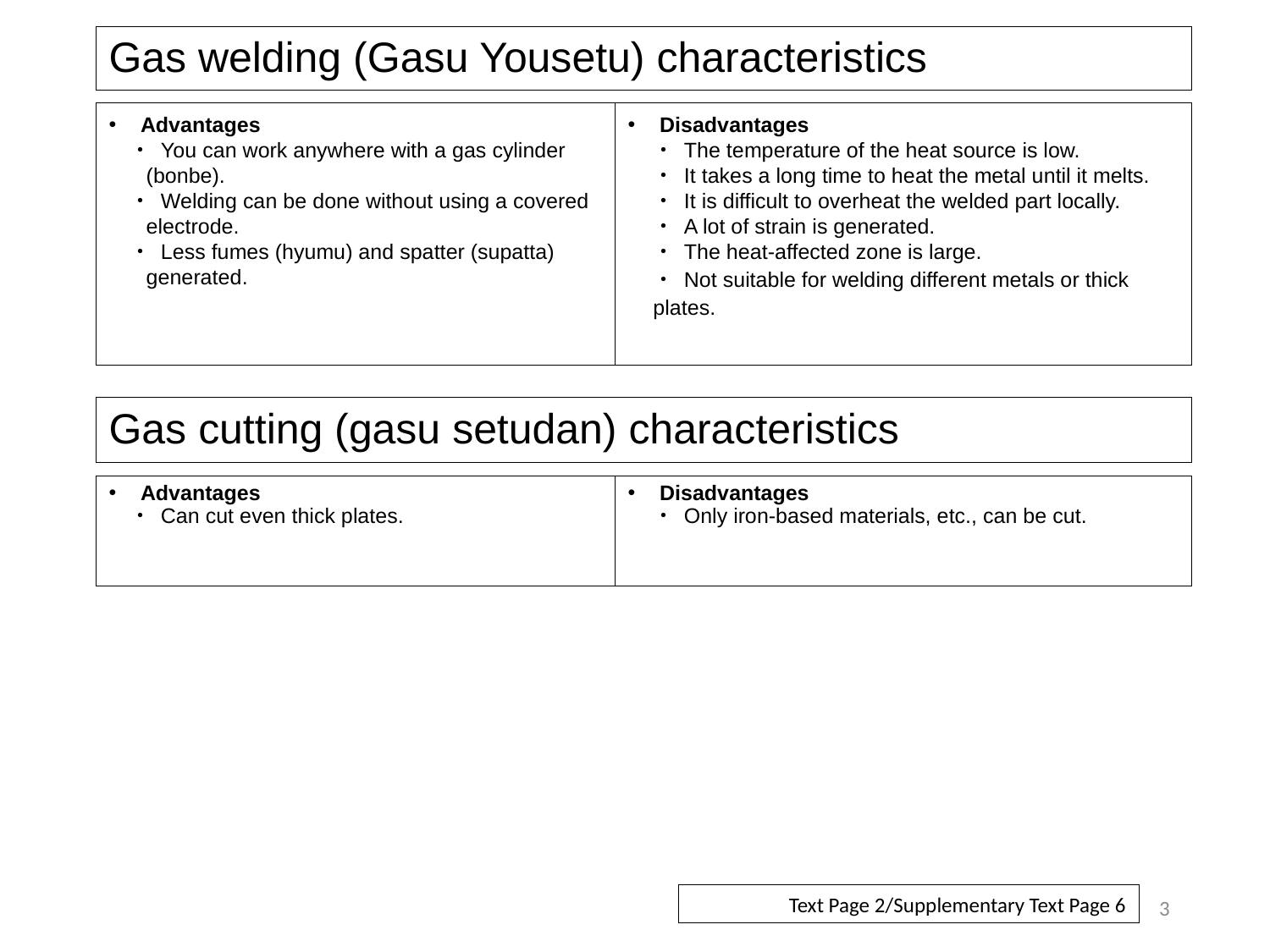

# Gas welding (Gasu Yousetu) characteristics
Disadvantages
・ The temperature of the heat source is low.
・ It takes a long time to heat the metal until it melts.
・ It is difficult to overheat the welded part locally.
・ A lot of strain is generated.
・ The heat-affected zone is large.
・ Not suitable for welding different metals or thick plates.
Advantages
　・ You can work anywhere with a gas cylinder (bonbe).
　・ Welding can be done without using a covered electrode.
　・ Less fumes (hyumu) and spatter (supatta) generated.

Gas cutting (gasu setudan) characteristics
Disadvantages
・ Only iron-based materials, etc., can be cut.
Advantages
　・ Can cut even thick plates.
3
Text Page 2/Supplementary Text Page 6